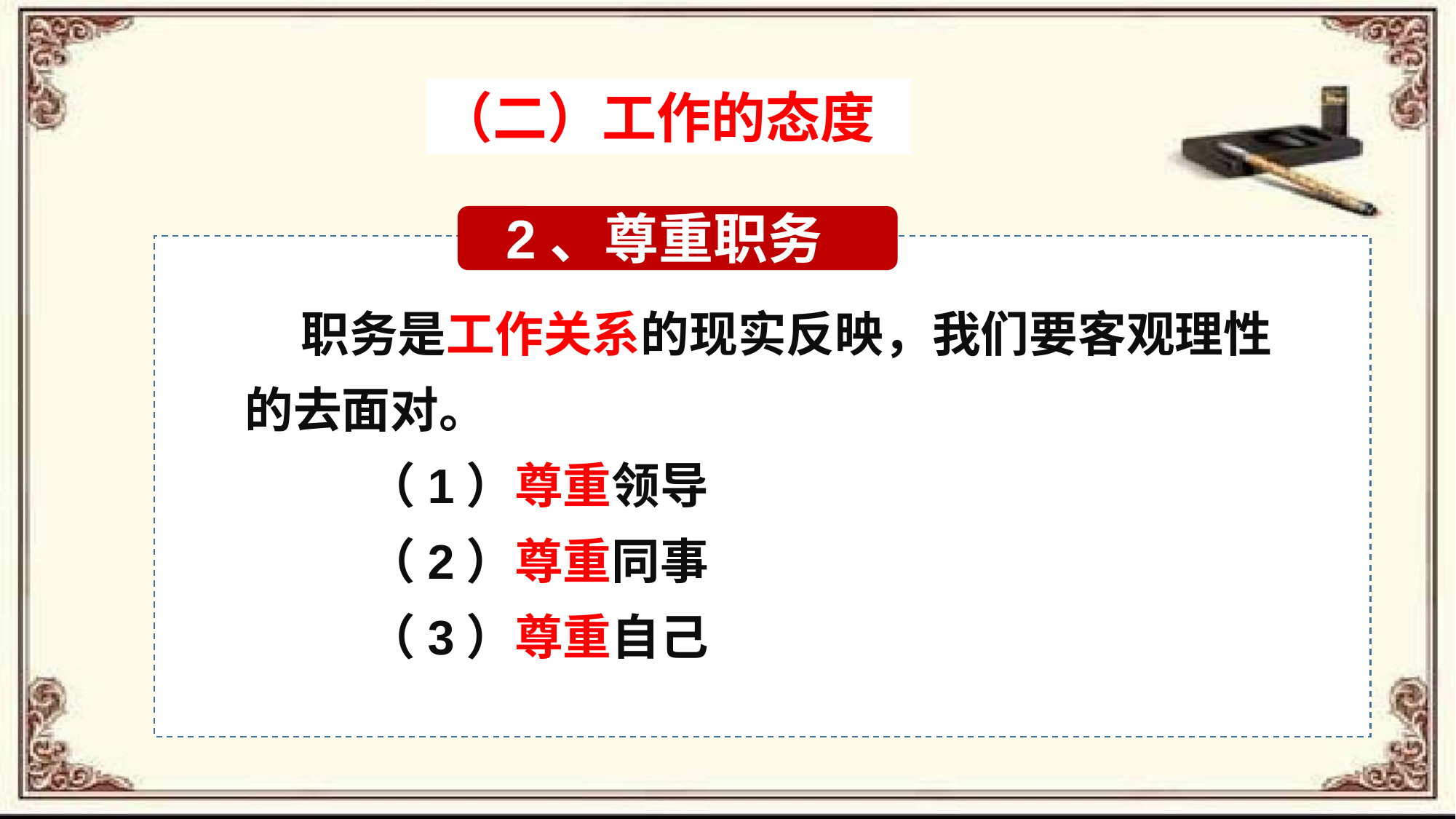

（二）工作的态度
 2、尊重职务

    职务是工作关系的现实反映，我们要客观理性的去面对。
          （1）尊重领导
          （2）尊重同事
          （3）尊重自己